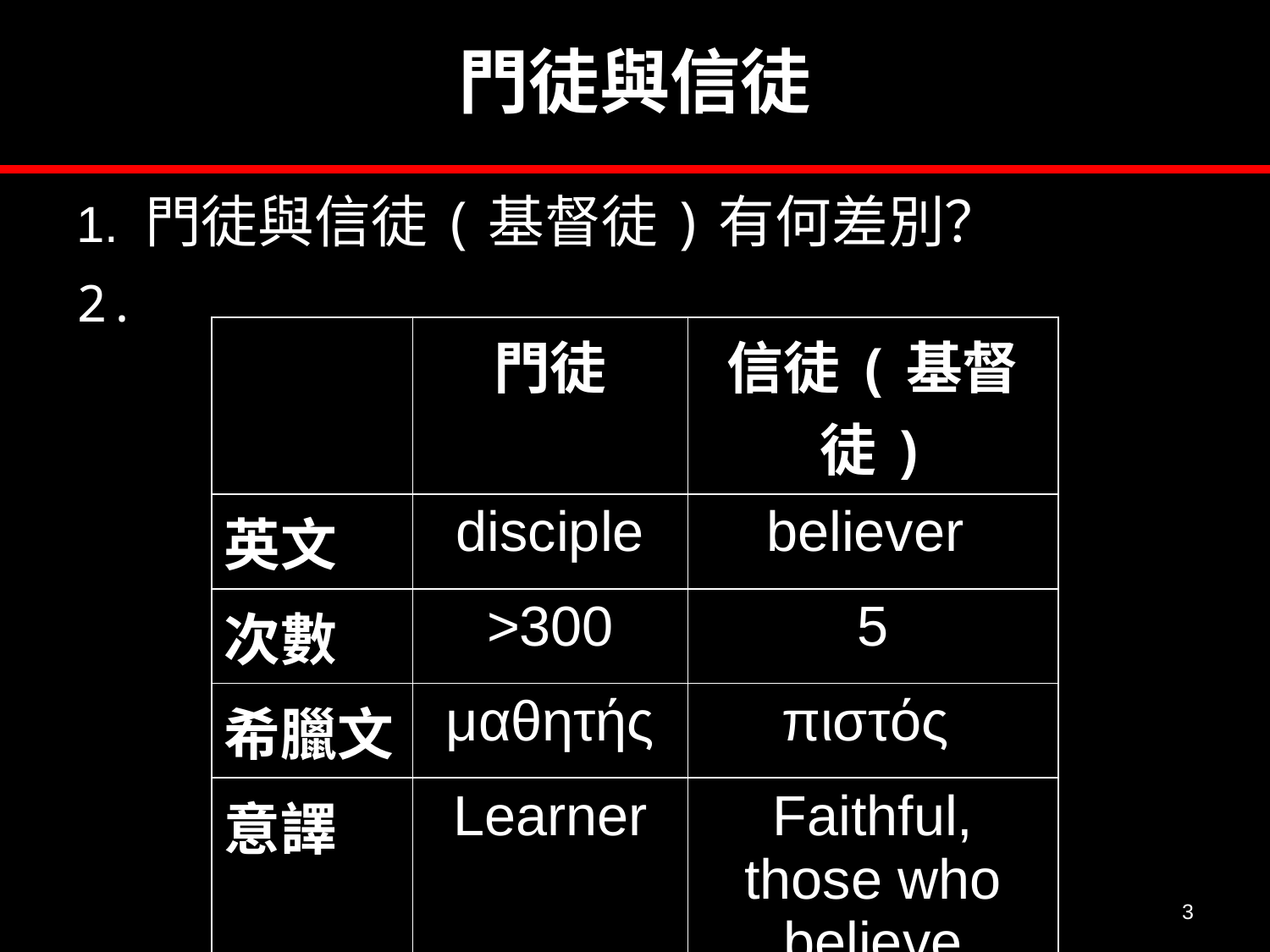

# 門徒與信徒
門徒與信徒(基督徒)有何差別？
   μa learner
|  | 門徒 | 信徒(基督徒) |
| --- | --- | --- |
| 英文 | disciple | believer |
| 次數 | >300 | 5 |
| 希臘文 | μαθητής | πιστός |
| 意譯 | Learner | Faithful, those who believe |
3